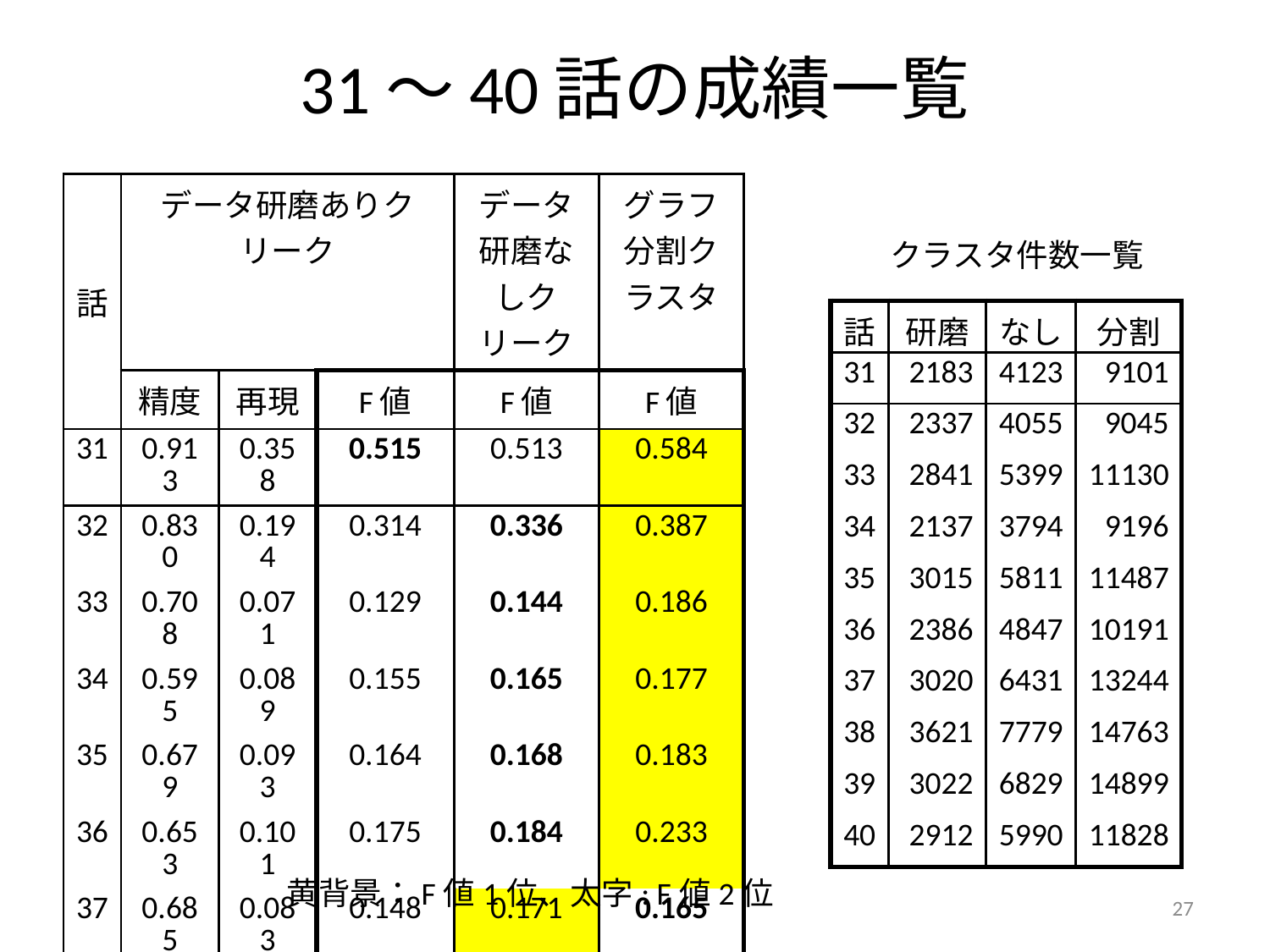

# 31〜40話の成績一覧
| 話 | データ研磨ありクリーク |  |  | データ研磨なしクリーク | グラフ分割クラスタ |
| --- | --- | --- | --- | --- | --- |
|  | 精度 | 再現 | F値 | F値 | F値 |
| 31 | 0.913 | 0.358 | 0.515 | 0.513 | 0.584 |
| 32 | 0.830 | 0.194 | 0.314 | 0.336 | 0.387 |
| 33 | 0.708 | 0.071 | 0.129 | 0.144 | 0.186 |
| 34 | 0.595 | 0.089 | 0.155 | 0.165 | 0.177 |
| 35 | 0.679 | 0.093 | 0.164 | 0.168 | 0.183 |
| 36 | 0.653 | 0.101 | 0.175 | 0.184 | 0.233 |
| 37 | 0.685 | 0.083 | 0.148 | 0.171 | 0.165 |
| 38 | 0.739 | 0.077 | 0.139 | 0.141 | 0.144 |
| 39 | 0.800 | 0.092 | 0.164 | 0.171 | 0.189 |
| 40 | 0.561 | 0.068 | 0.122 | 0.124 | 0.110 |
クラスタ件数一覧
| 話 | 研磨 | なし | 分割 |
| --- | --- | --- | --- |
| 31 | 2183 | 4123 | 9101 |
| 32 | 2337 | 4055 | 9045 |
| 33 | 2841 | 5399 | 11130 |
| 34 | 2137 | 3794 | 9196 |
| 35 | 3015 | 5811 | 11487 |
| 36 | 2386 | 4847 | 10191 |
| 37 | 3020 | 6431 | 13244 |
| 38 | 3621 | 7779 | 14763 |
| 39 | 3022 | 6829 | 14899 |
| 40 | 2912 | 5990 | 11828 |
黄背景：F値1位、太字: F値2位
27